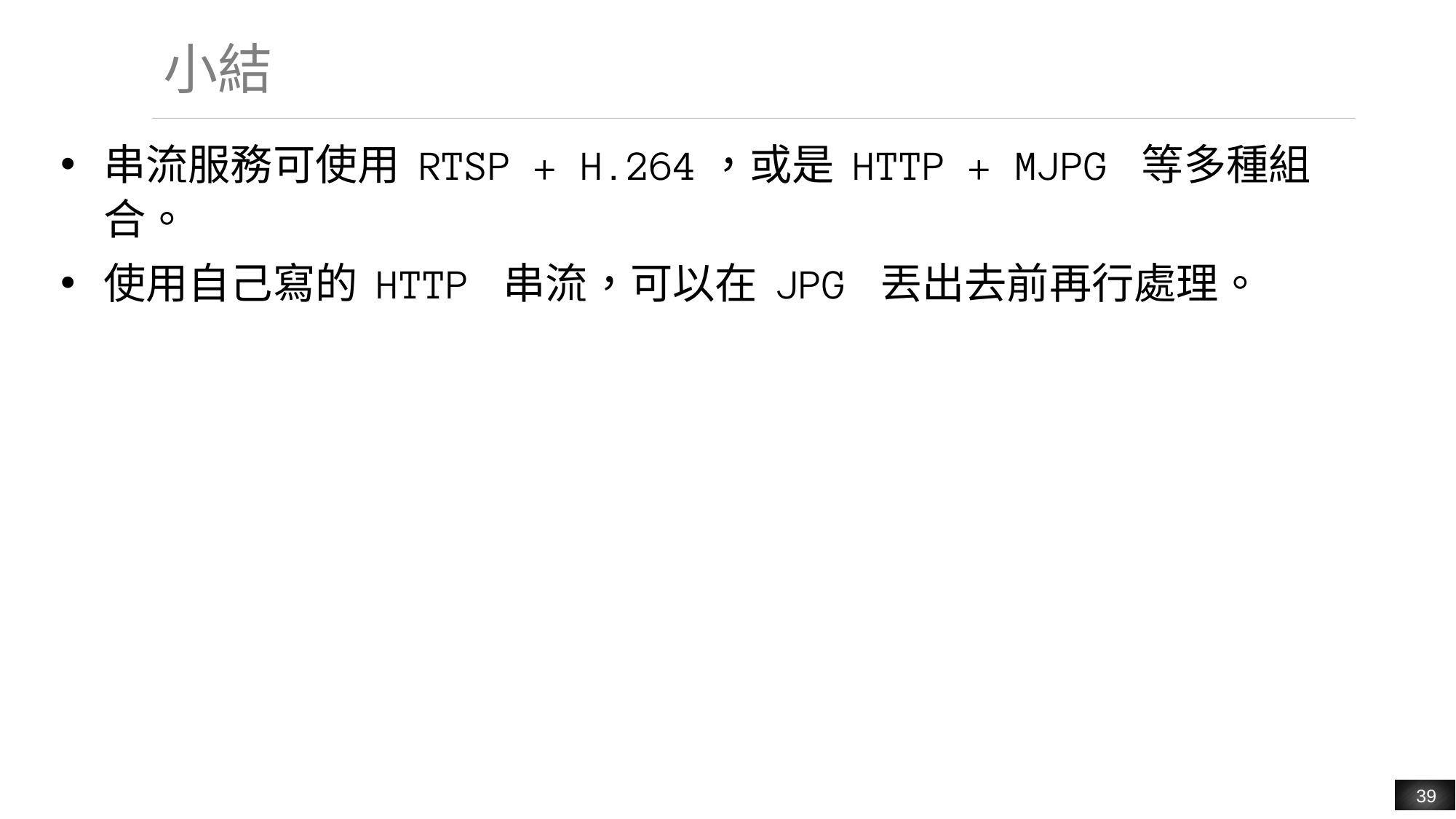

# 小結
串流服務可使用 RTSP + H.264，或是 HTTP + MJPG 等多種組合。
使用自己寫的 HTTP 串流，可以在 JPG 丟出去前再行處理。